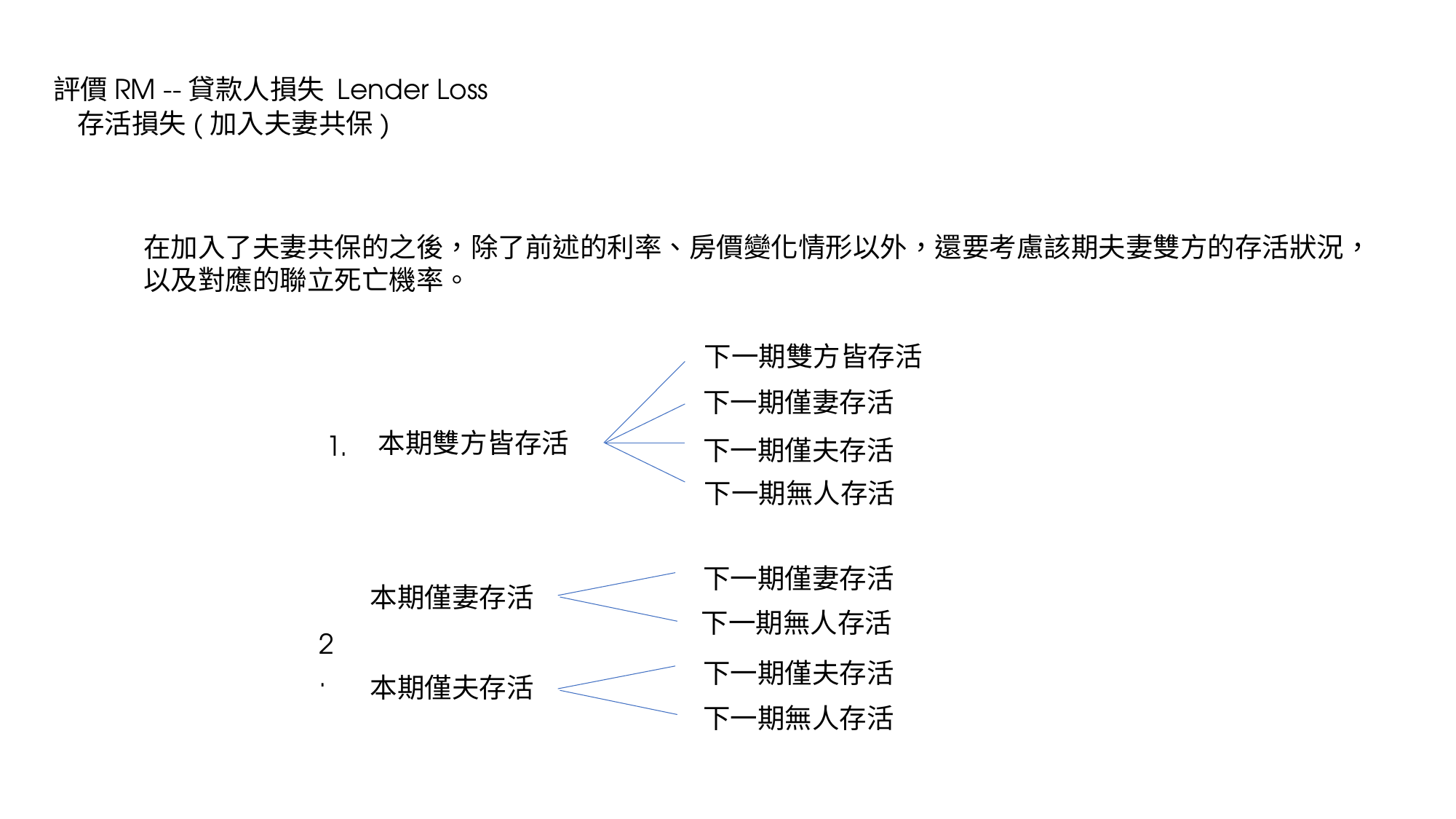

評價RM --貸款人損失 Lender Loss
存活損失(加入夫妻共保)
在加入了夫妻共保的之後，除了前述的利率、房價變化情形以外，還要考慮該期夫妻雙方的存活狀況，以及對應的聯立死亡機率。
下一期雙方皆存活
下一期僅妻存活
本期雙方皆存活
1.
下一期僅夫存活
下一期無人存活
下一期僅妻存活
本期僅妻存活
下一期無人存活
2.
下一期僅夫存活
本期僅夫存活
下一期無人存活